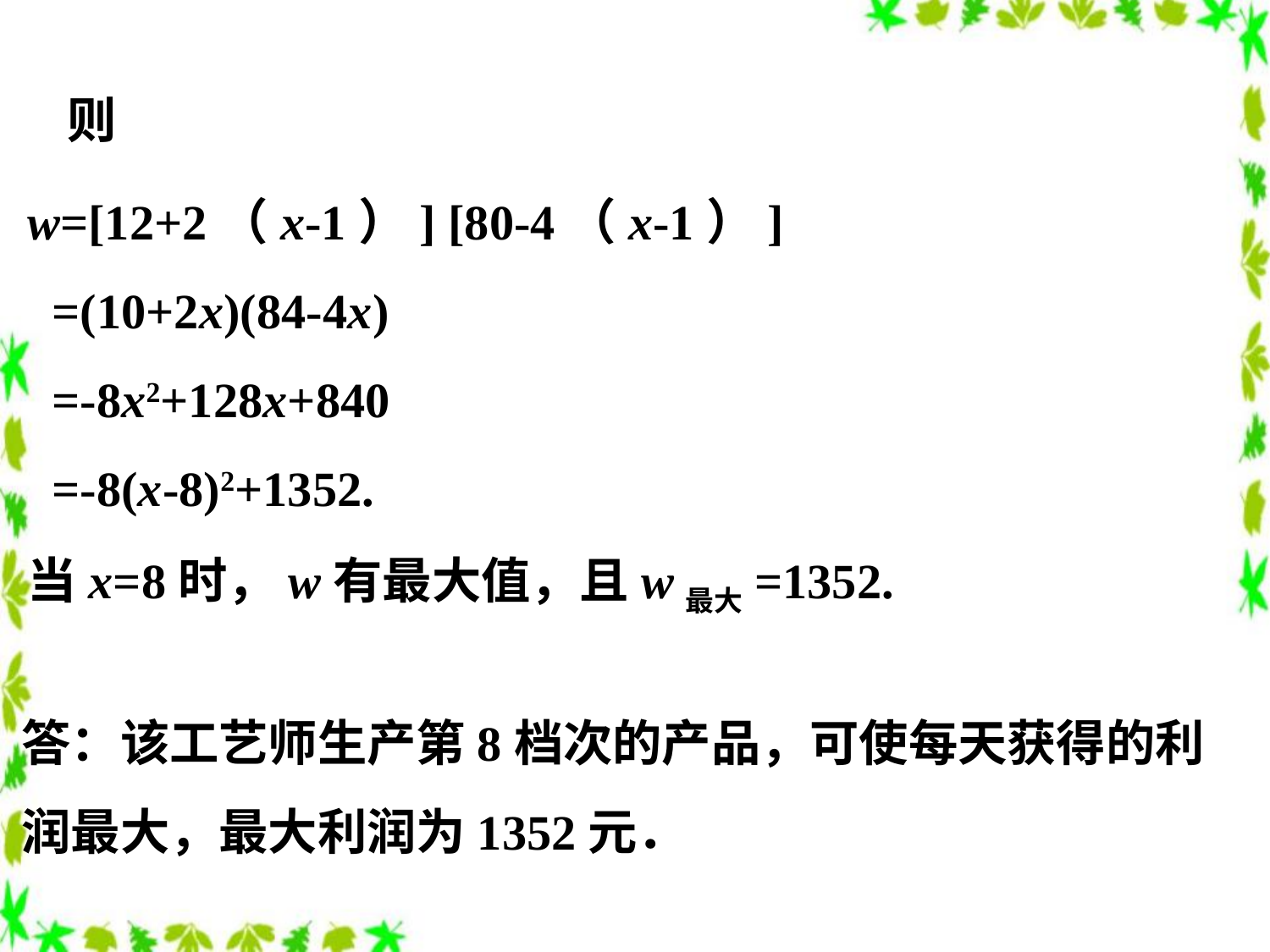

则
w=[12+2（x-1）] [80-4（x-1）]
  =(10+2x)(84-4x)
  =-8x2+128x+840
  =-8(x-8)2+1352.
当x=8时，w有最大值，且w最大=1352.
答：该工艺师生产第8档次的产品，可使每天获得的利润最大，最大利润为1352元．